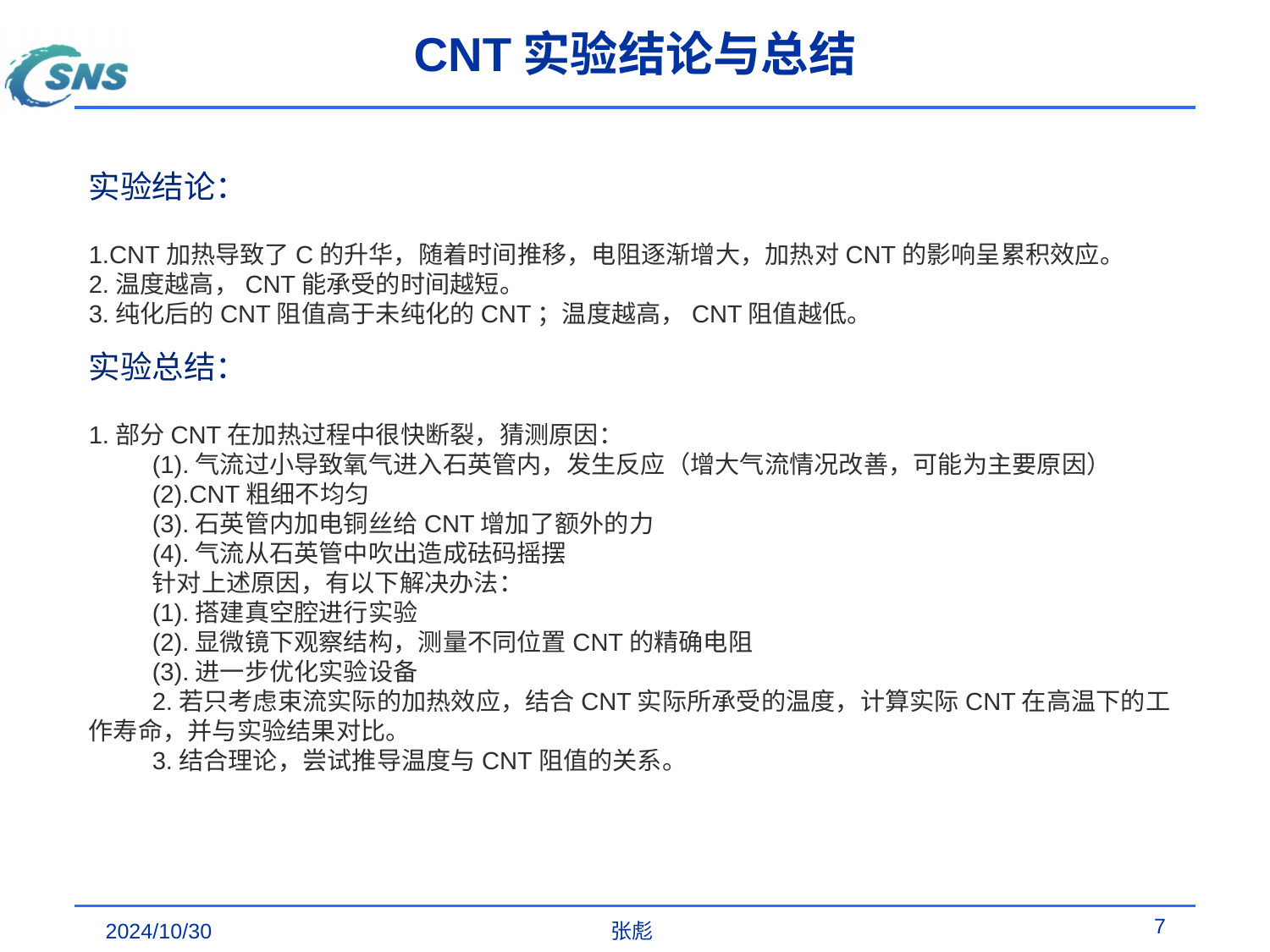

# CNT实验结论与总结
实验结论：

1.CNT加热导致了C的升华，随着时间推移，电阻逐渐增大，加热对CNT的影响呈累积效应。
2.温度越高，CNT能承受的时间越短。
3.纯化后的CNT阻值高于未纯化的CNT；温度越高，CNT阻值越低。
实验总结：

1.部分CNT在加热过程中很快断裂，猜测原因：
(1).气流过小导致氧气进入石英管内，发生反应（增大气流情况改善，可能为主要原因）
(2).CNT粗细不均匀
(3).石英管内加电铜丝给CNT增加了额外的力
(4).气流从石英管中吹出造成砝码摇摆
针对上述原因，有以下解决办法：
(1).搭建真空腔进行实验
(2).显微镜下观察结构，测量不同位置CNT的精确电阻
(3).进一步优化实验设备
2.若只考虑束流实际的加热效应，结合CNT实际所承受的温度，计算实际CNT在高温下的工作寿命，并与实验结果对比。
3.结合理论，尝试推导温度与CNT阻值的关系。

7
2024/10/30
张彪